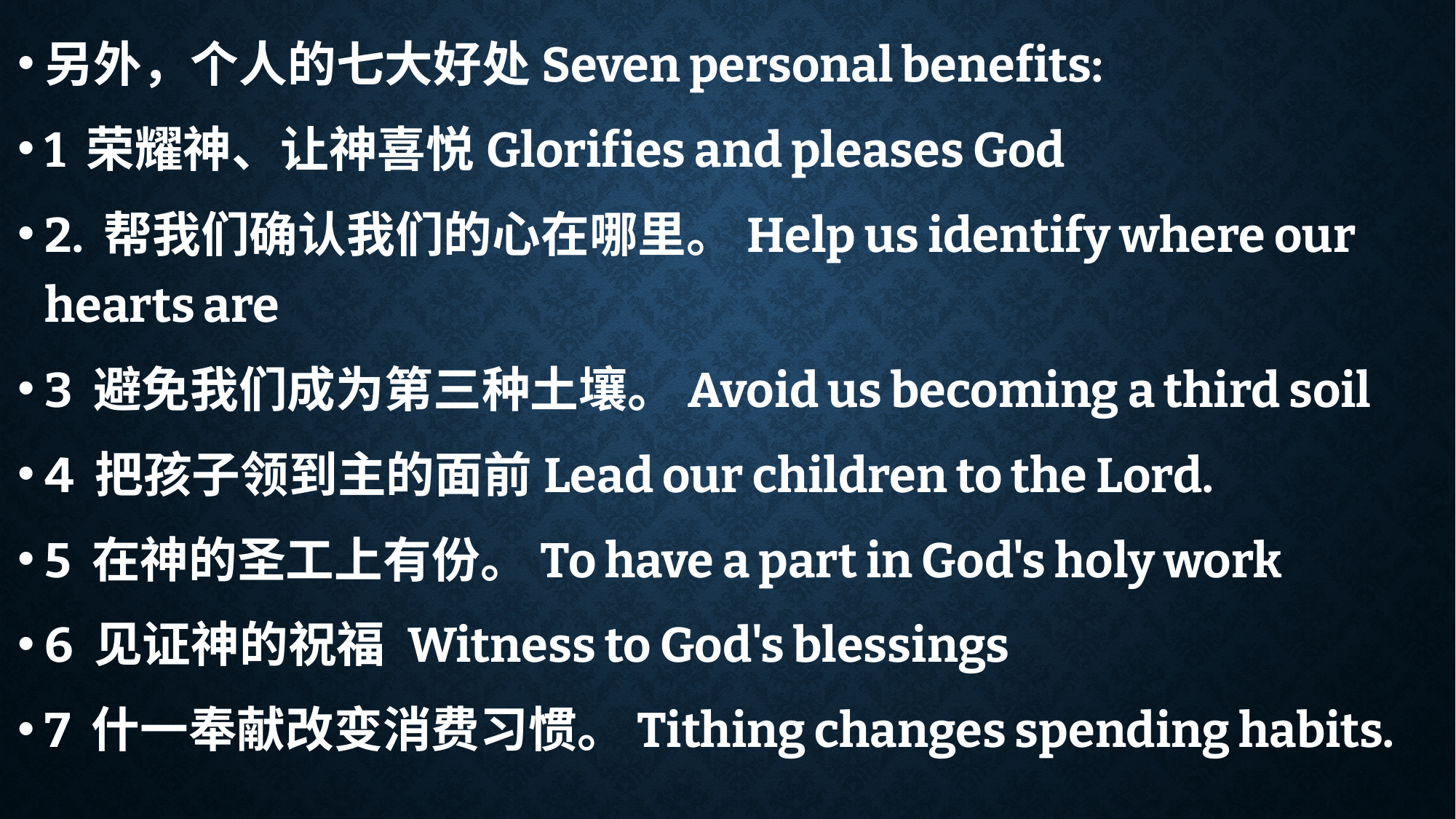

另外，个人的七大好处Seven personal benefits:
1 荣耀神、让神喜悦Glorifies and pleases God
2. 帮我们确认我们的心在哪里。Help us identify where our hearts are
3 避免我们成为第三种土壤。Avoid us becoming a third soil
4 把孩子领到主的面前Lead our children to the Lord.
5 在神的圣工上有份。To have a part in God's holy work
6 见证神的祝福 Witness to God's blessings
7 什一奉献改变消费习惯。Tithing changes spending habits.